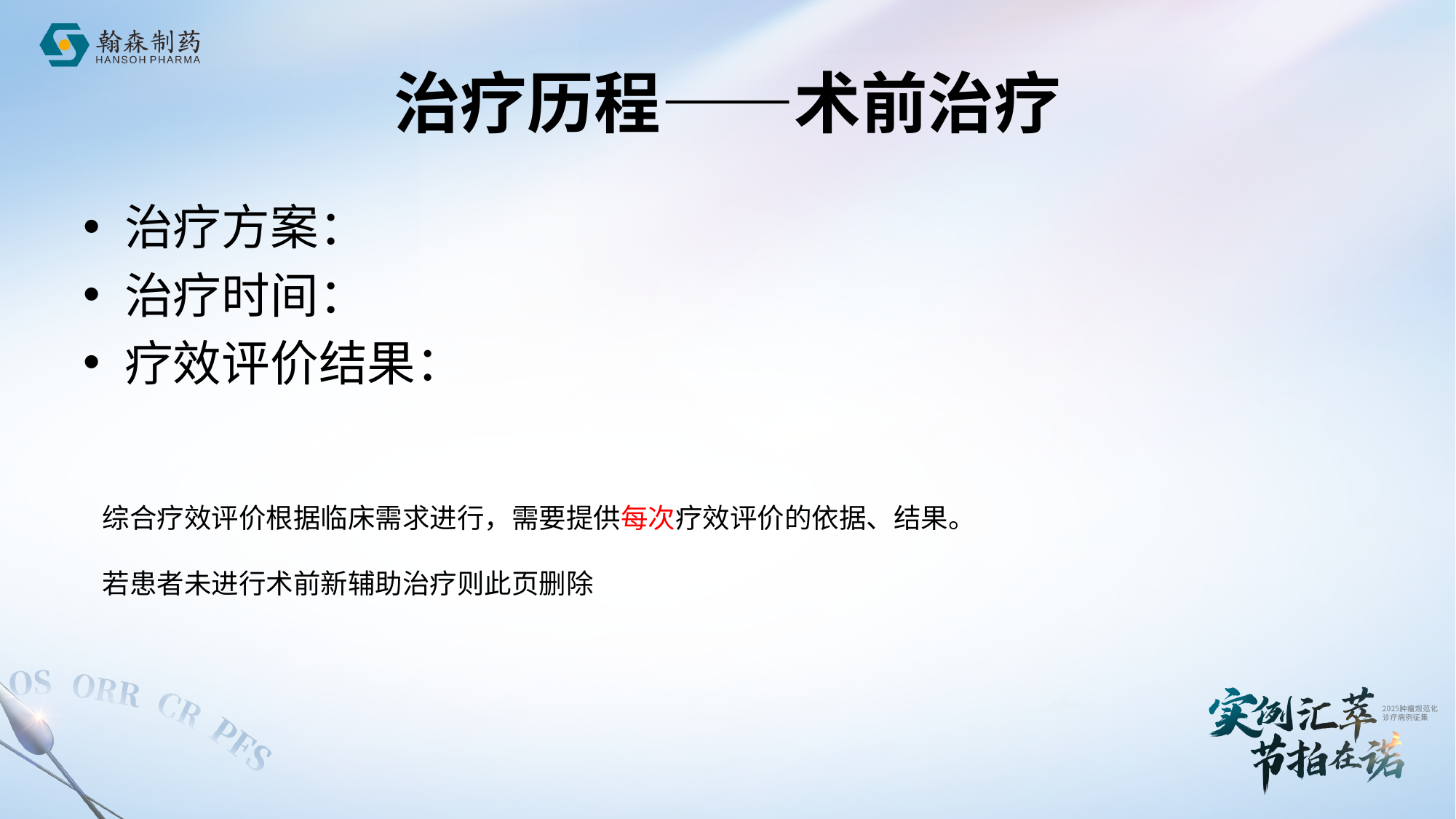

# 治疗历程——术前治疗
治疗方案：
治疗时间：
疗效评价结果：

综合疗效评价根据临床需求进行，需要提供每次疗效评价的依据、结果。

若患者未进行术前新辅助治疗则此页删除